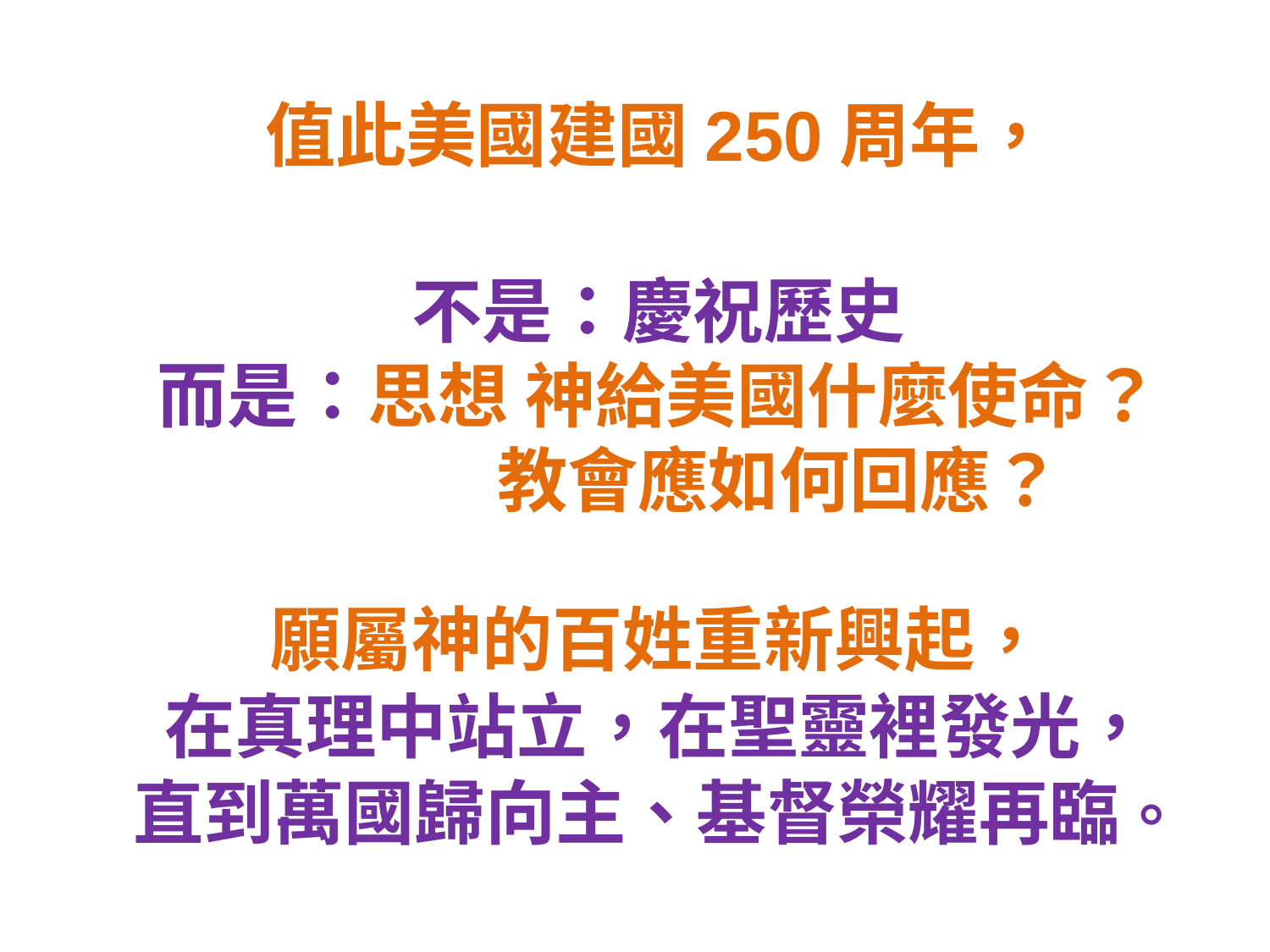

值此美國建國250周年，

不是：慶祝歷史
而是：思想 神給美國什麼使命？
              教會應如何回應？

願屬神的百姓重新興起，
在真理中站立，在聖靈裡發光，
直到萬國歸向主、基督榮耀再臨。